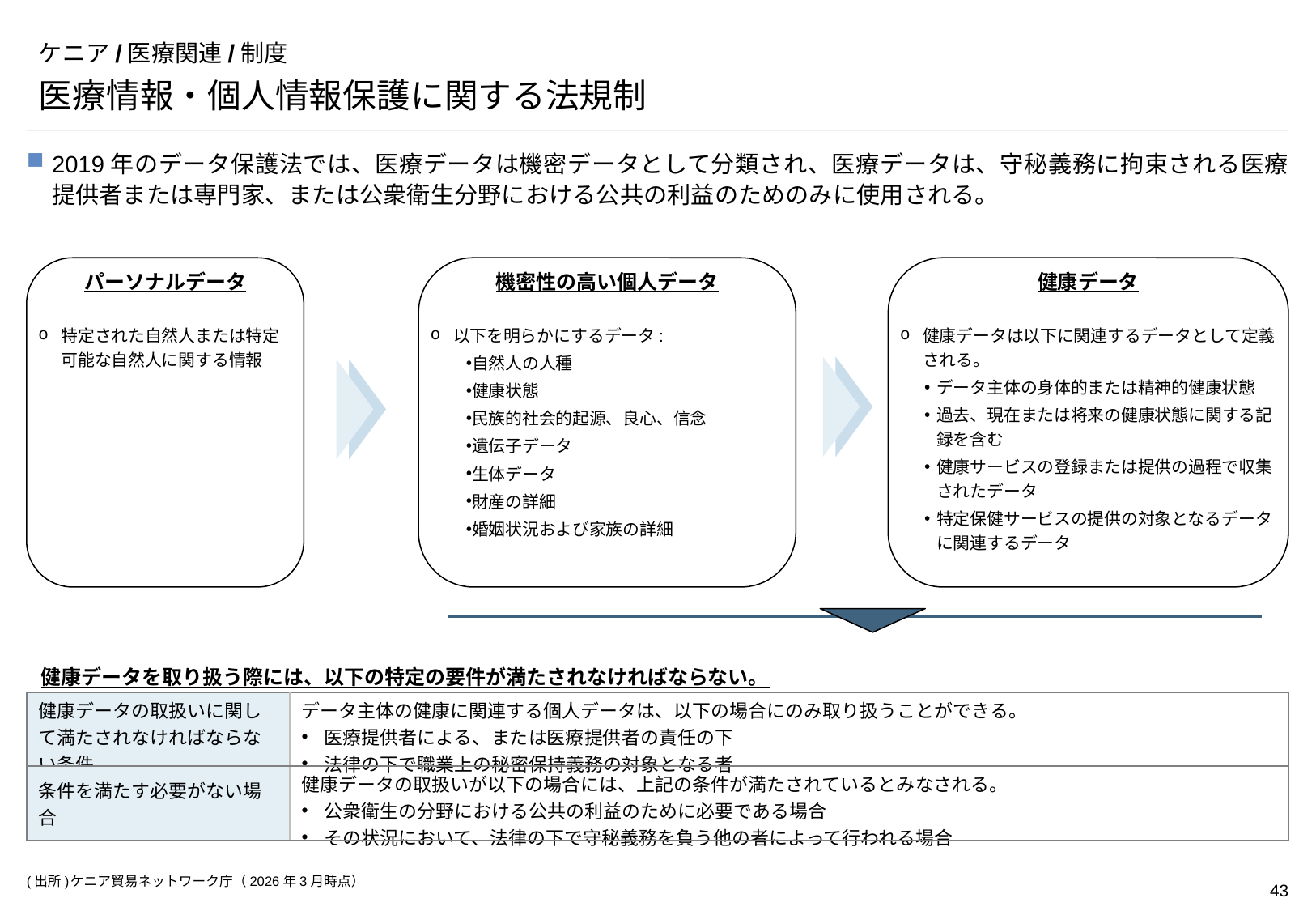

# ケニア/医療関連/制度
医療情報・個人情報保護に関する法規制
2019年のデータ保護法では、医療データは機密データとして分類され、医療データは、守秘義務に拘束される医療提供者または専門家、または公衆衛生分野における公共の利益のためのみに使用される。

パーソナルデータ
特定された自然人または特定可能な自然人に関する情報

機密性の高い個人データ
以下を明らかにするデータ:
自然人の人種
健康状態
民族的社会的起源、良心、信念
遺伝子データ
生体データ
財産の詳細
婚姻状況および家族の詳細

健康データ
健康データは以下に関連するデータとして定義される。
データ主体の身体的または精神的健康状態
過去、現在または将来の健康状態に関する記録を含む
健康サービスの登録または提供の過程で収集されたデータ
特定保健サービスの提供の対象となるデータに関連するデータ

健康データを取り扱う際には、以下の特定の要件が満たされなければならない。
| 健康データの取扱いに関して満たされなければならない条件 | データ主体の健康に関連する個人データは、以下の場合にのみ取り扱うことができる。 医療提供者による、または医療提供者の責任の下 法律の下で職業上の秘密保持義務の対象となる者 |
| --- | --- |
| 条件を満たす必要がない場合 | 健康データの取扱いが以下の場合には、上記の条件が満たされているとみなされる。 公衆衛生の分野における公共の利益のために必要である場合 その状況において、法律の下で守秘義務を負う他の者によって行われる場合 |
(出所)	ケニア貿易ネットワーク庁（2026年3月時点）